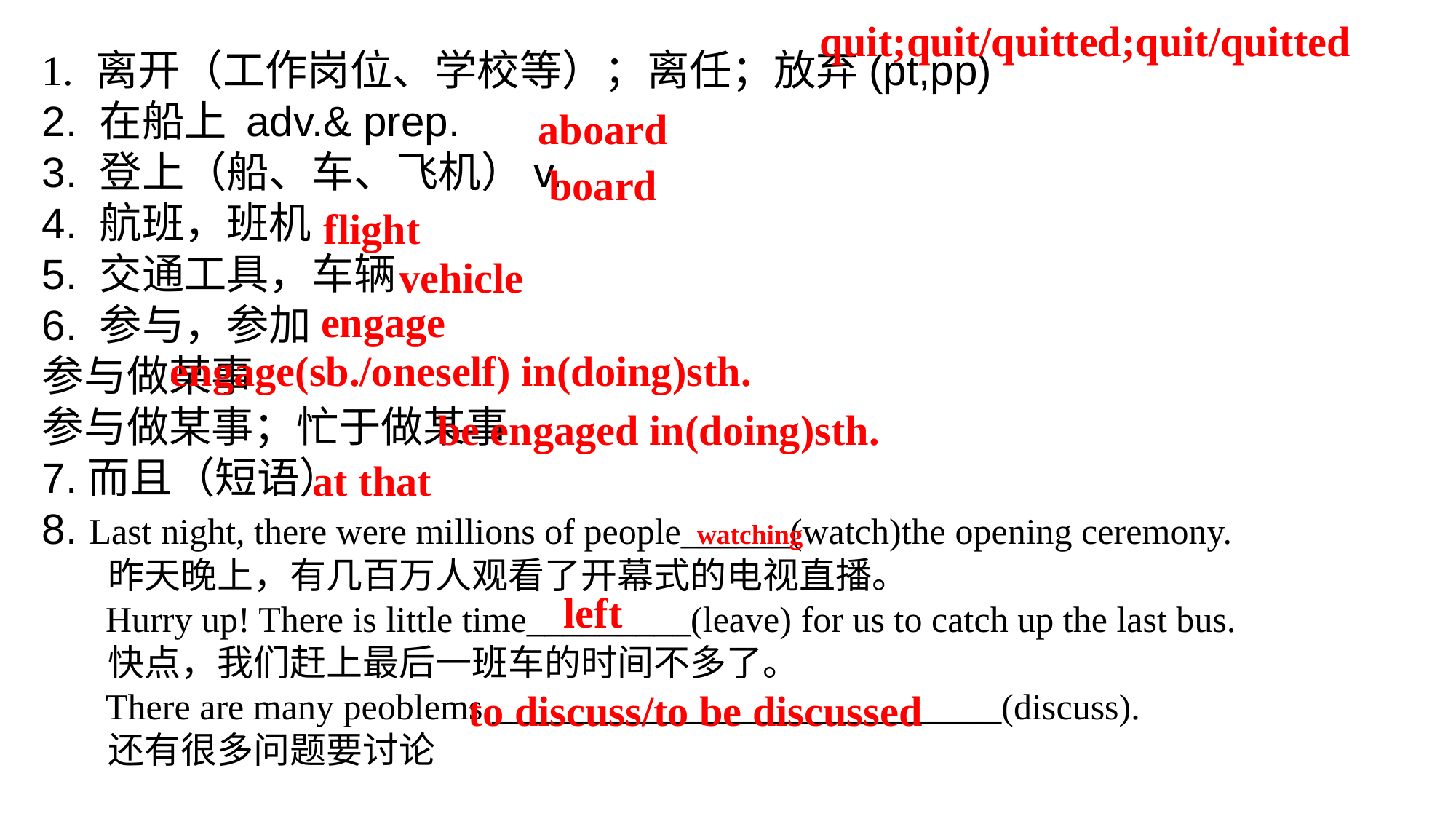

quit;quit/quitted;quit/quitted
1. 离开（工作岗位、学校等）；离任；放弃(pt,pp)
2. 在船上 adv.& prep.
3. 登上（船、车、飞机）v.
4. 航班，班机
5. 交通工具，车辆
6. 参与，参加
参与做某事
参与做某事；忙于做某事
7.而且（短语）
8. Last night, there were millions of people______(watch)the opening ceremony.
       昨天晚上，有几百万人观看了开幕式的电视直播。
       Hurry up! There is little time_________(leave) for us to catch up the last bus.
       快点，我们赶上最后一班车的时间不多了。
       There are many peoblems ____________________________(discuss).
       还有很多问题要讨论

aboard
board
flight
vehicle
engage
engage(sb./oneself) in(doing)sth.
be engaged in(doing)sth.
at that
watching
left
to discuss/to be discussed